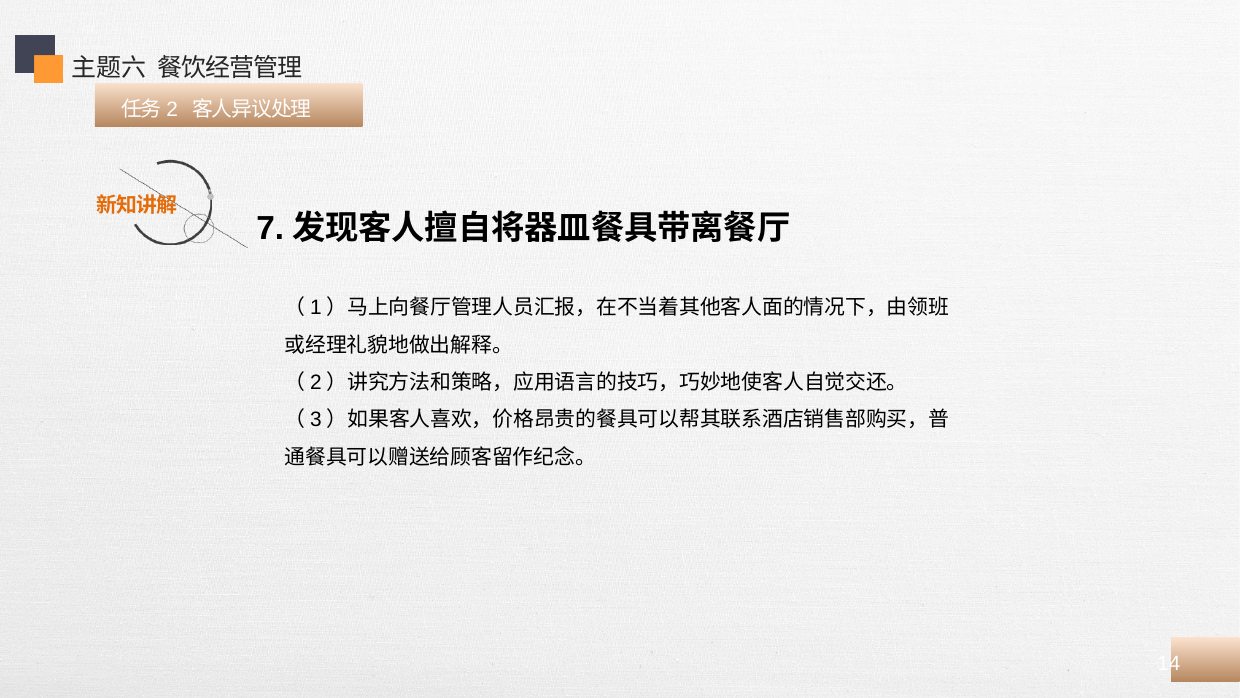

主题六  餐饮经营管理
 任务2  客人异议处理
7.发现客人擅自将器皿餐具带离餐厅

（1）马上向餐厅管理人员汇报，在不当着其他客人面的情况下，由领班或经理礼貌地做出解释。
（2）讲究方法和策略，应用语言的技巧，巧妙地使客人自觉交还。
（3）如果客人喜欢，价格昂贵的餐具可以帮其联系酒店销售部购买，普通餐具可以赠送给顾客留作纪念。